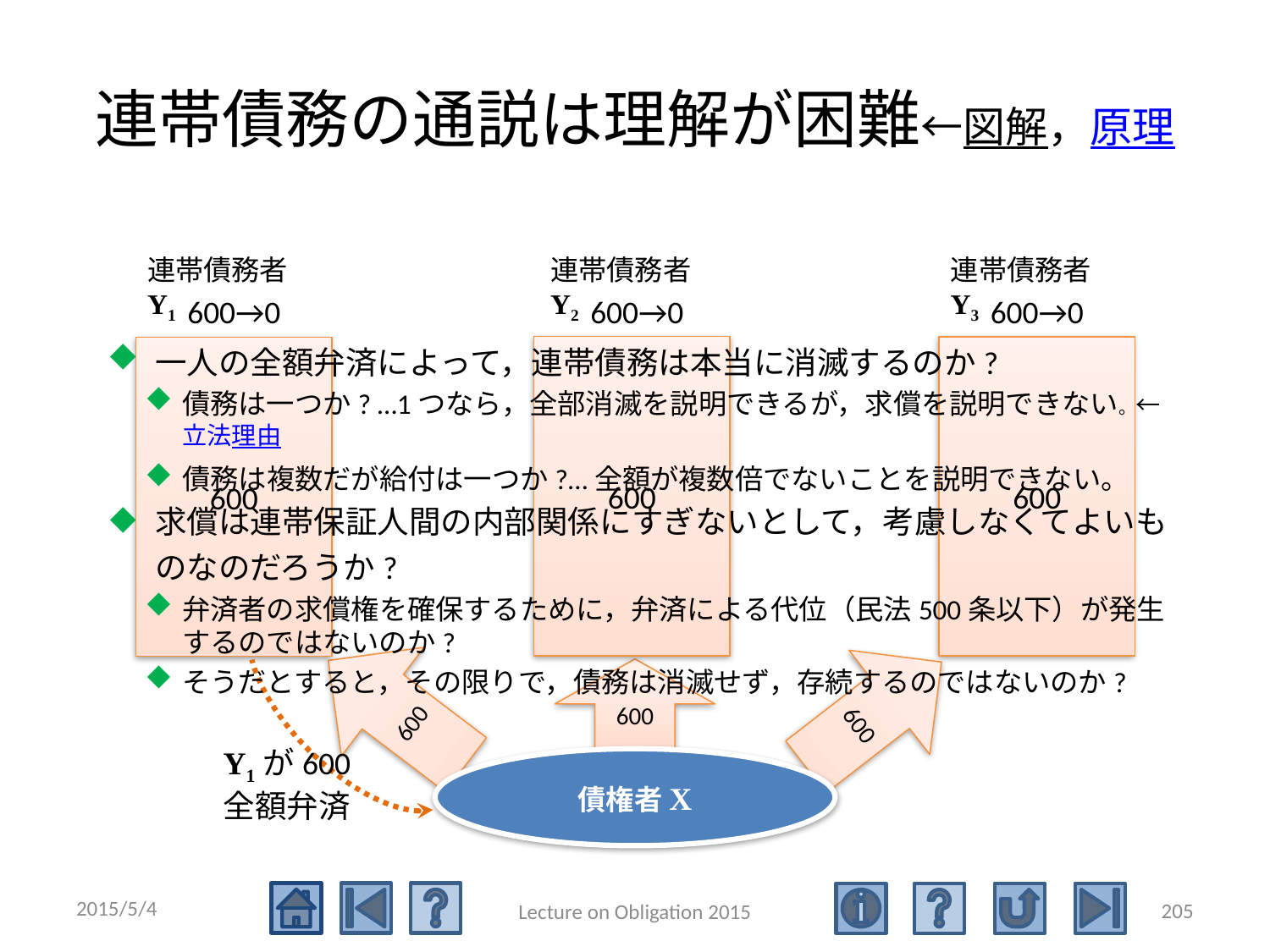

# 連帯債務の通説は理解が困難←図解，原理
連帯債務者Y1
連帯債務者Y2
連帯債務者Y3
600→0
600→0
600→0
一人の全額弁済によって，連帯債務は本当に消滅するのか?
債務は一つか? …1つなら，全部消滅を説明できるが，求償を説明できない。←立法理由
債務は複数だが給付は一つか?…全額が複数倍でないことを説明できない。
求償は連帯保証人間の内部関係にすぎないとして，考慮しなくてよいものなのだろうか?
弁済者の求償権を確保するために，弁済による代位（民法500条以下）が発生するのではないのか?
そうだとすると，その限りで，債務は消滅せず，存続するのではないのか?
600
600
600

600
600
600
Y1が600
全額弁済
債権者X
2015/5/4
205
Lecture on Obligation 2015